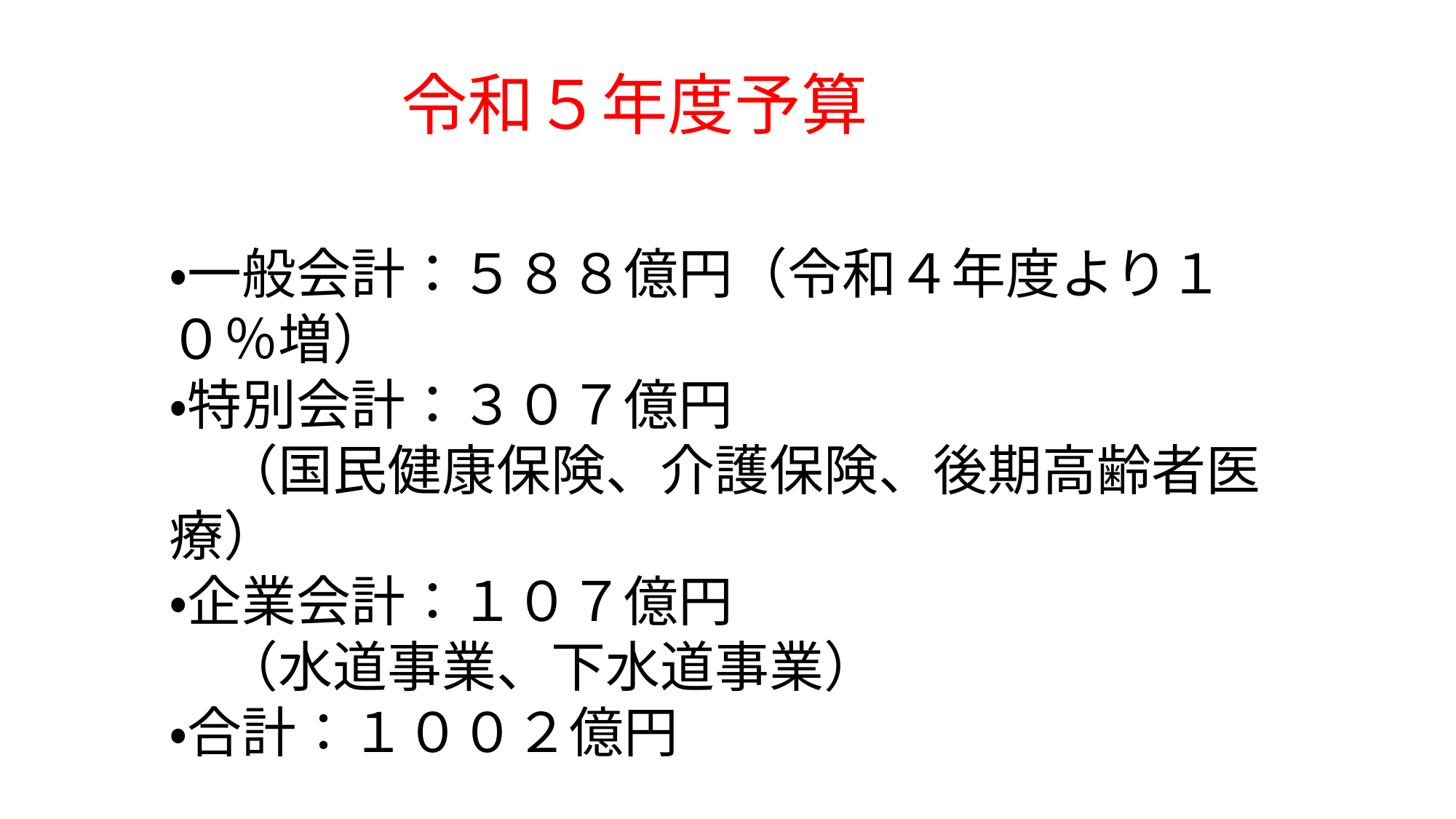

令和５年度予算
・一般会計：５８８億円（令和４年度より１０％増）
・特別会計：３０７億円
　（国民健康保険、介護保険、後期高齢者医療）
・企業会計：１０７億円
　（水道事業、下水道事業）
・合計：１００２億円